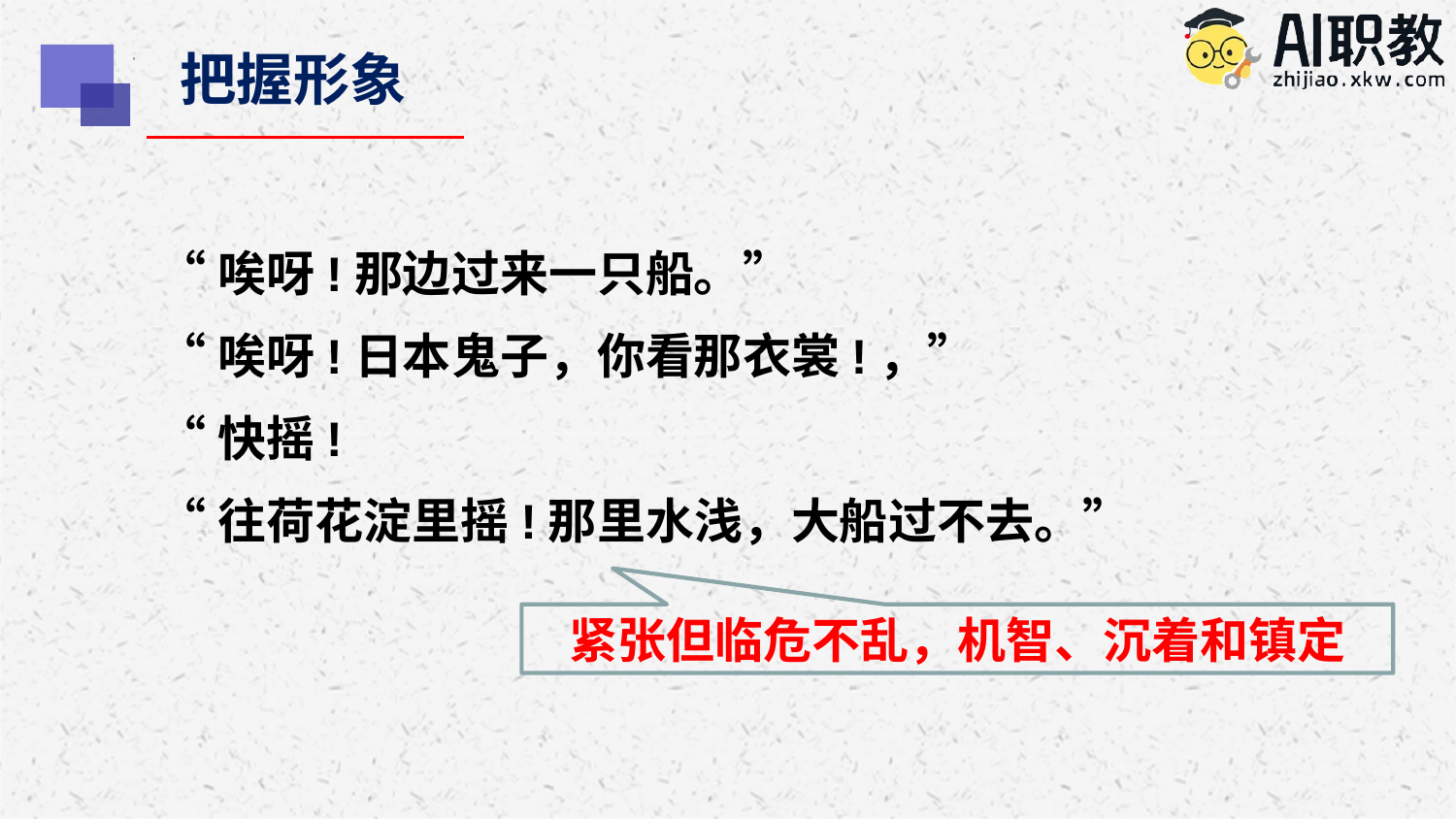

把握形象

“唉呀!那边过来一只船。”
“唉呀!日本鬼子，你看那衣裳!，”
“快摇!
“往荷花淀里摇!那里水浅，大船过不去。”
紧张但临危不乱，机智、沉着和镇定